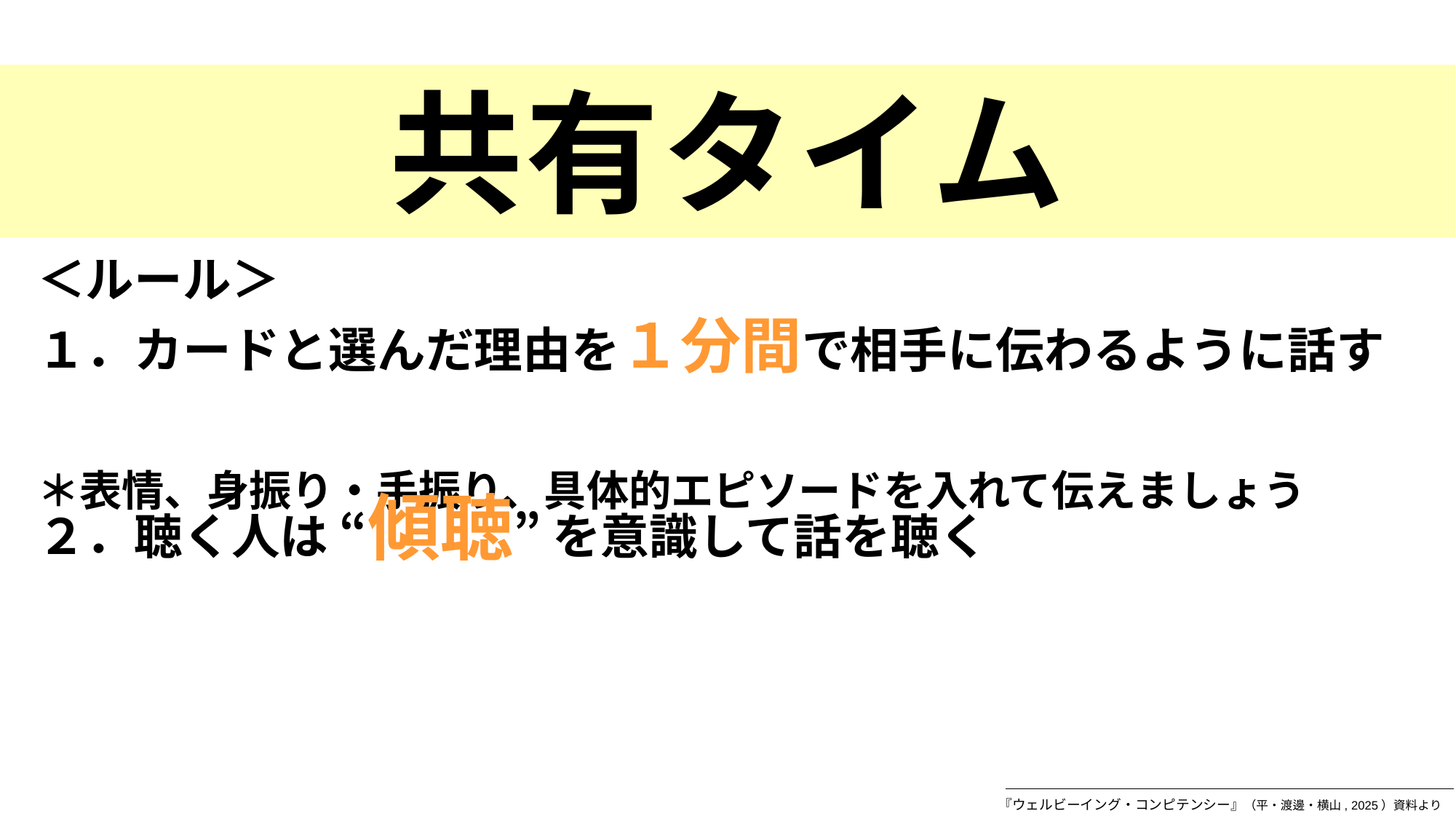

共有タイム
＜ルール＞
１．カードと選んだ理由を１分間で相手に伝わるように話す

＊表情、身振り・手振り、具体的エピソードを入れて伝えましょう
２．聴く人は “傾聴” を意識して話を聴く